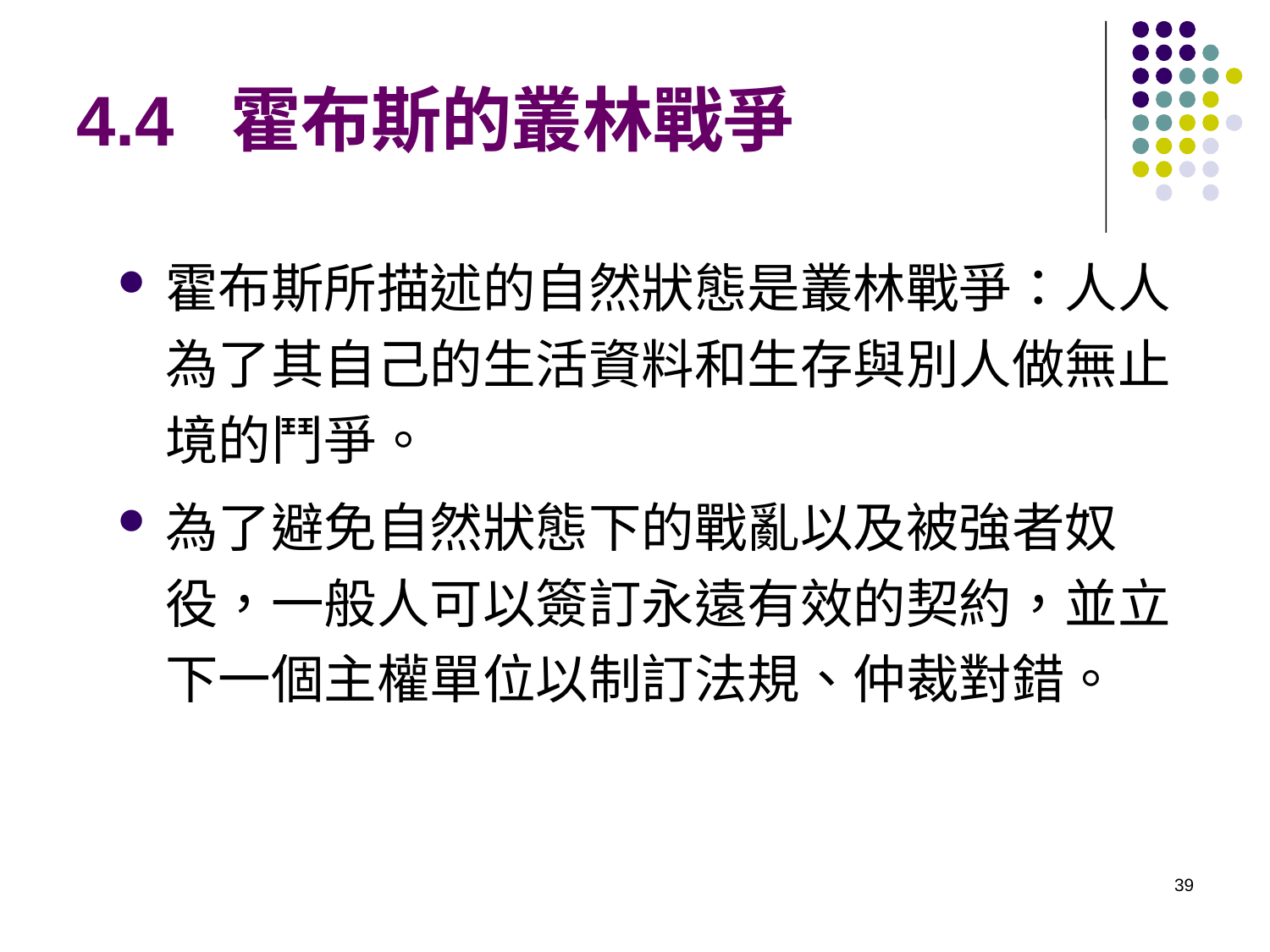

# 4.4  霍布斯的叢林戰爭
霍布斯所描述的自然狀態是叢林戰爭：人人為了其自己的生活資料和生存與別人做無止境的鬥爭。
為了避免自然狀態下的戰亂以及被強者奴役，一般人可以簽訂永遠有效的契約，並立下一個主權單位以制訂法規、仲裁對錯。
39